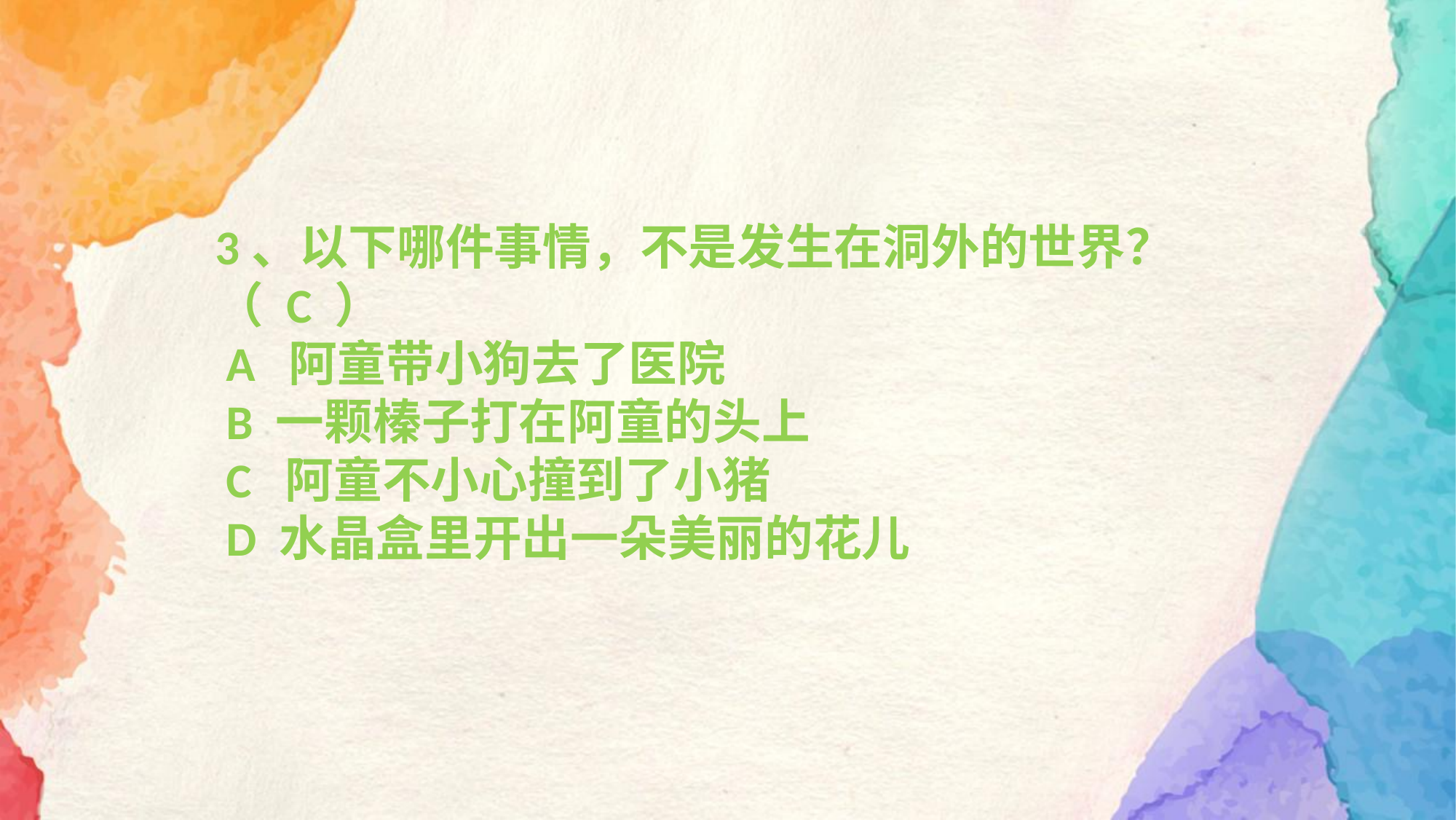

3、以下哪件事情，不是发生在洞外的世界？（ C ）
 A  阿童带小狗去了医院
 B 一颗榛子打在阿童的头上
 C  阿童不小心撞到了小猪
 D 水晶盒里开出一朵美丽的花儿